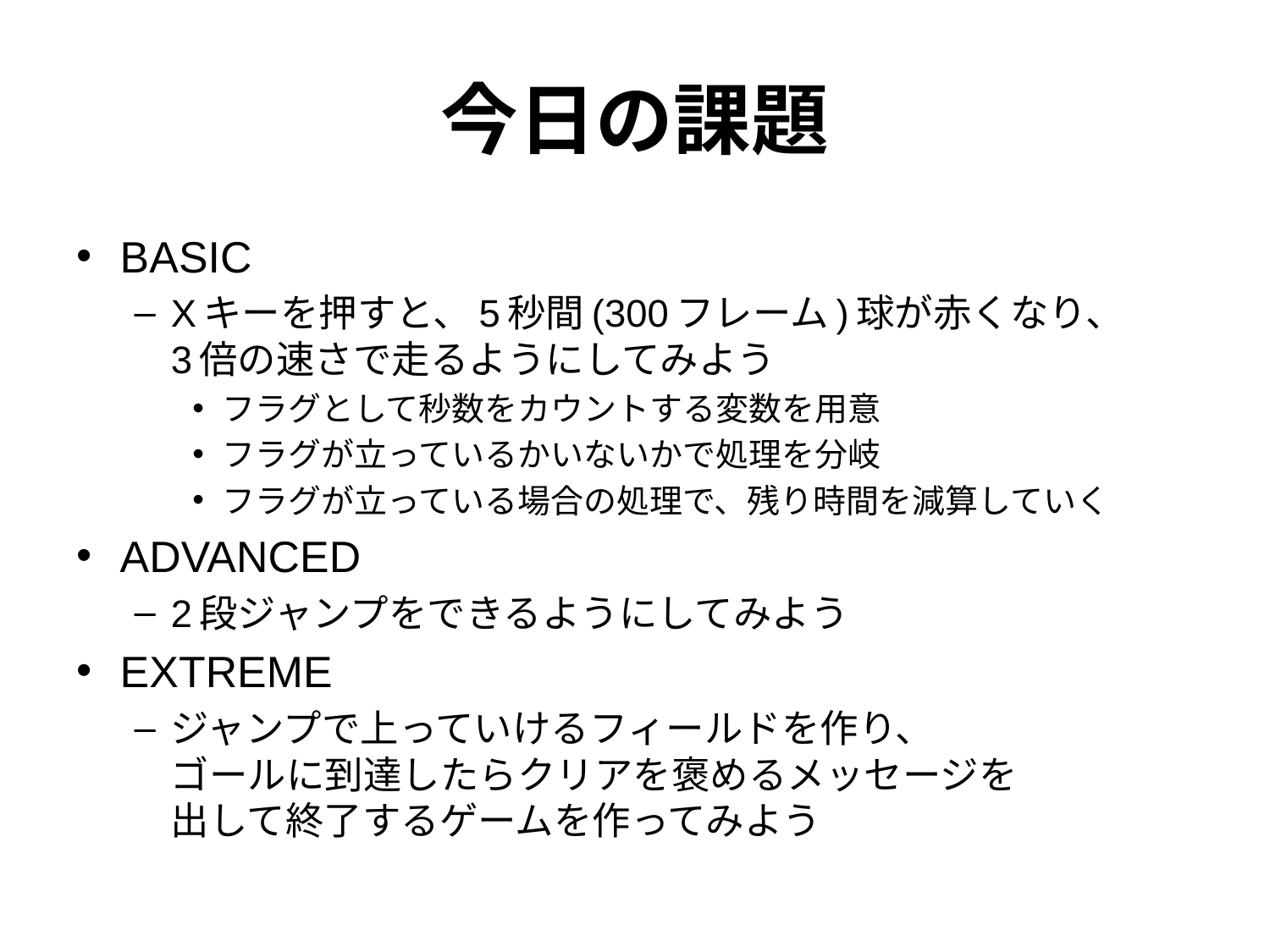

# 今日の課題
BASIC
Xキーを押すと、5秒間(300フレーム)球が赤くなり、
3倍の速さで走るようにしてみよう
フラグとして秒数をカウントする変数を用意
フラグが立っているかいないかで処理を分岐
フラグが立っている場合の処理で、残り時間を減算していく
ADVANCED
2段ジャンプをできるようにしてみよう
EXTREME
ジャンプで上っていけるフィールドを作り、
ゴールに到達したらクリアを褒めるメッセージを
出して終了するゲームを作ってみよう